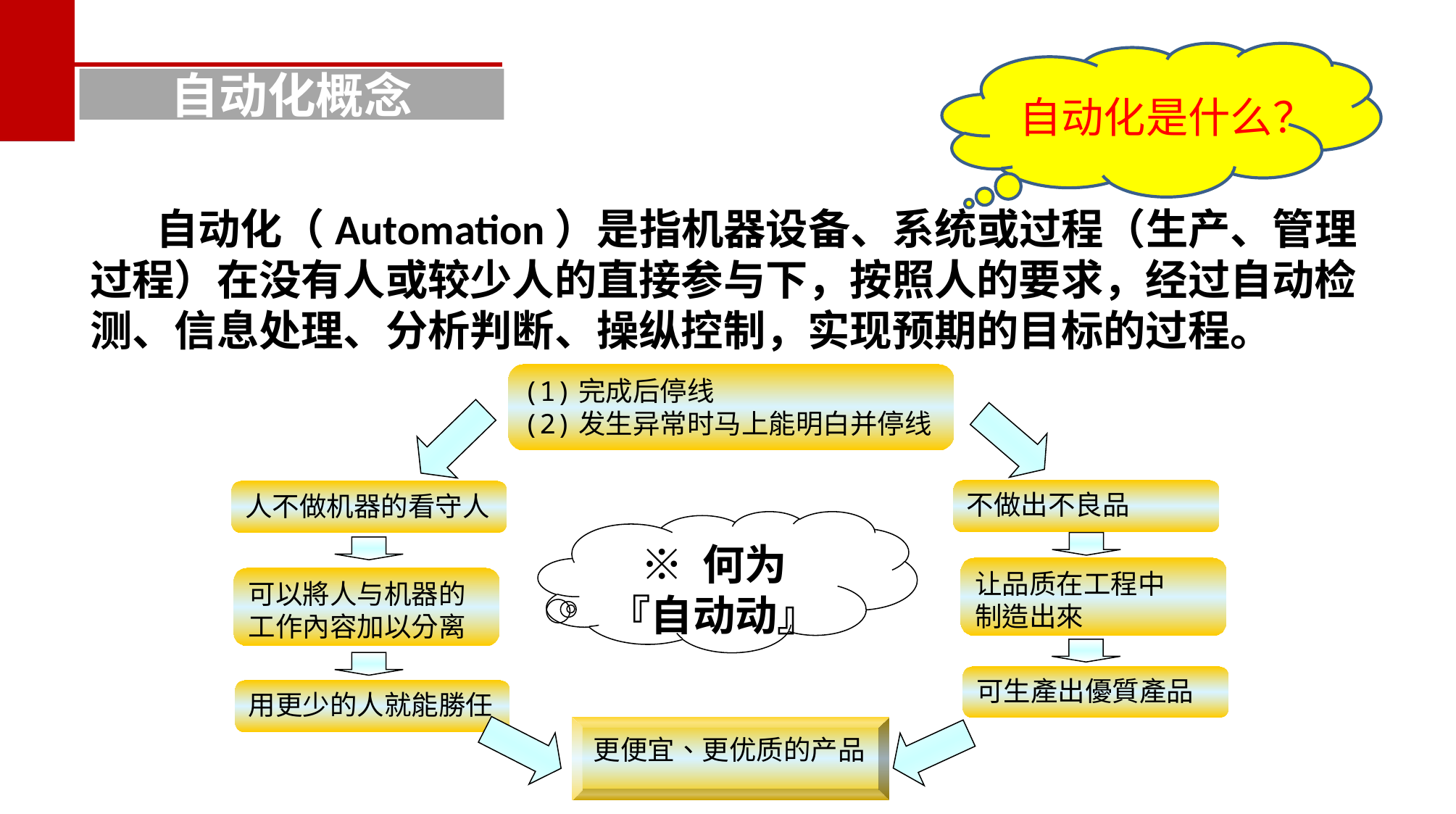

自动化是什么？
自动化概念

       自动化（Automation）是指机器设备、系统或过程（生产、管理过程）在没有人或较少人的直接参与下，按照人的要求，经过自动检测、信息处理、分析判断、操纵控制，实现预期的目标的过程。
(1)完成后停线
(2)发生异常时马上能明白并停线

不做出不良品
人不做机器的看守人
※ 何为
『自动动』

让品质在工程中
制造出來
可以將人与机器的
工作內容加以分离

可生產出優質產品
用更少的人就能勝任
更便宜、更优质的产品